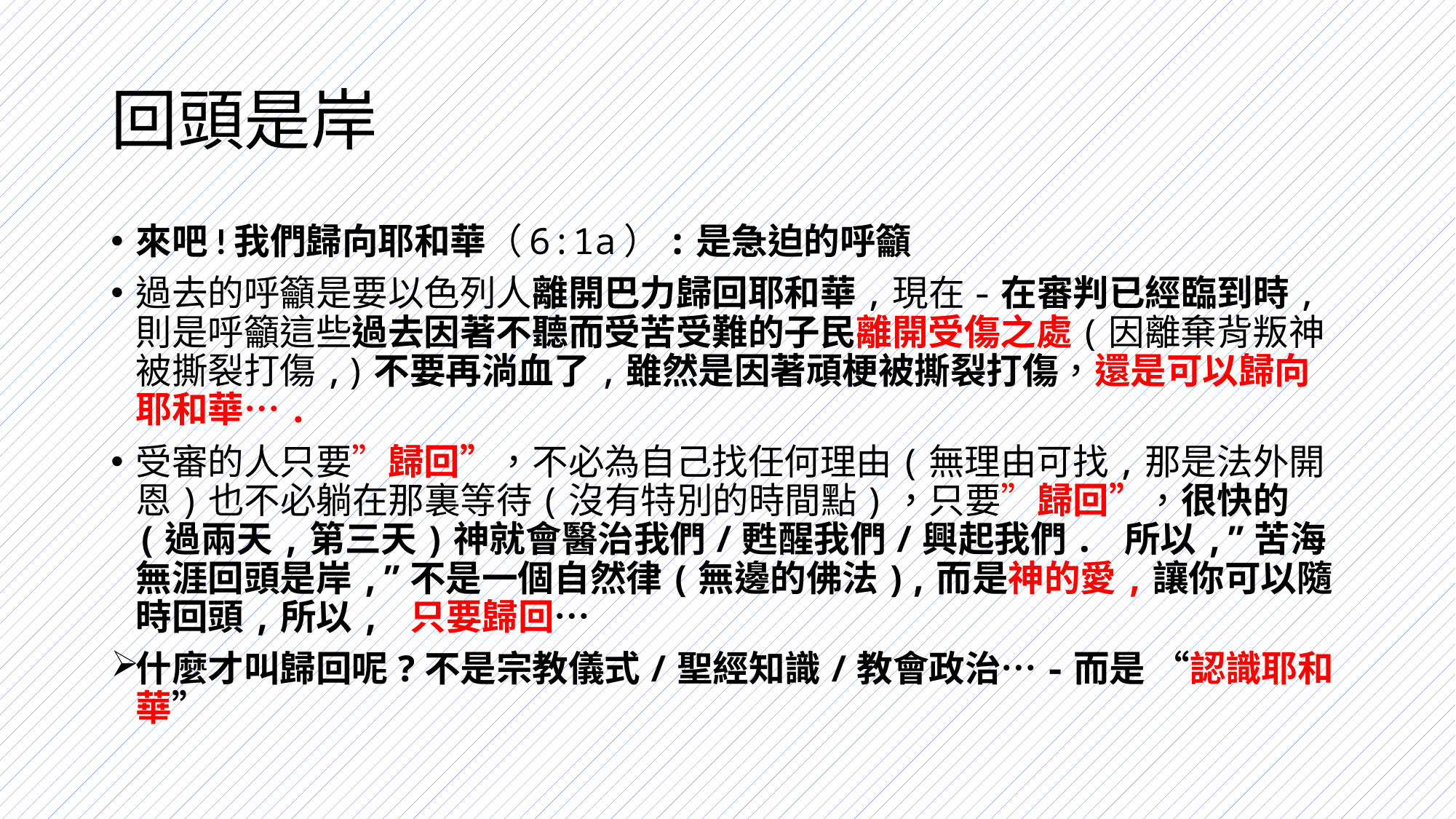

# 回頭是岸
來吧!我們歸向耶和華（6:1a）:是急迫的呼籲
過去的呼籲是要以色列人離開巴力歸回耶和華,現在-在審判已經臨到時,則是呼籲這些過去因著不聽而受苦受難的子民離開受傷之處(因離棄背叛神被撕裂打傷,)不要再淌血了,雖然是因著頑梗被撕裂打傷，還是可以歸向耶和華….
受審的人只要”歸回”，不必為自己找任何理由(無理由可找,那是法外開恩)也不必躺在那裏等待(沒有特別的時間點)，只要”歸回”，很快的(過兩天,第三天)神就會醫治我們/甦醒我們/興起我們. 所以,”苦海無涯回頭是岸,”不是一個自然律(無邊的佛法),而是神的愛,讓你可以隨時回頭,所以, 只要歸回…
什麼才叫歸回呢?不是宗教儀式/聖經知識/教會政治…-而是 “認識耶和華”